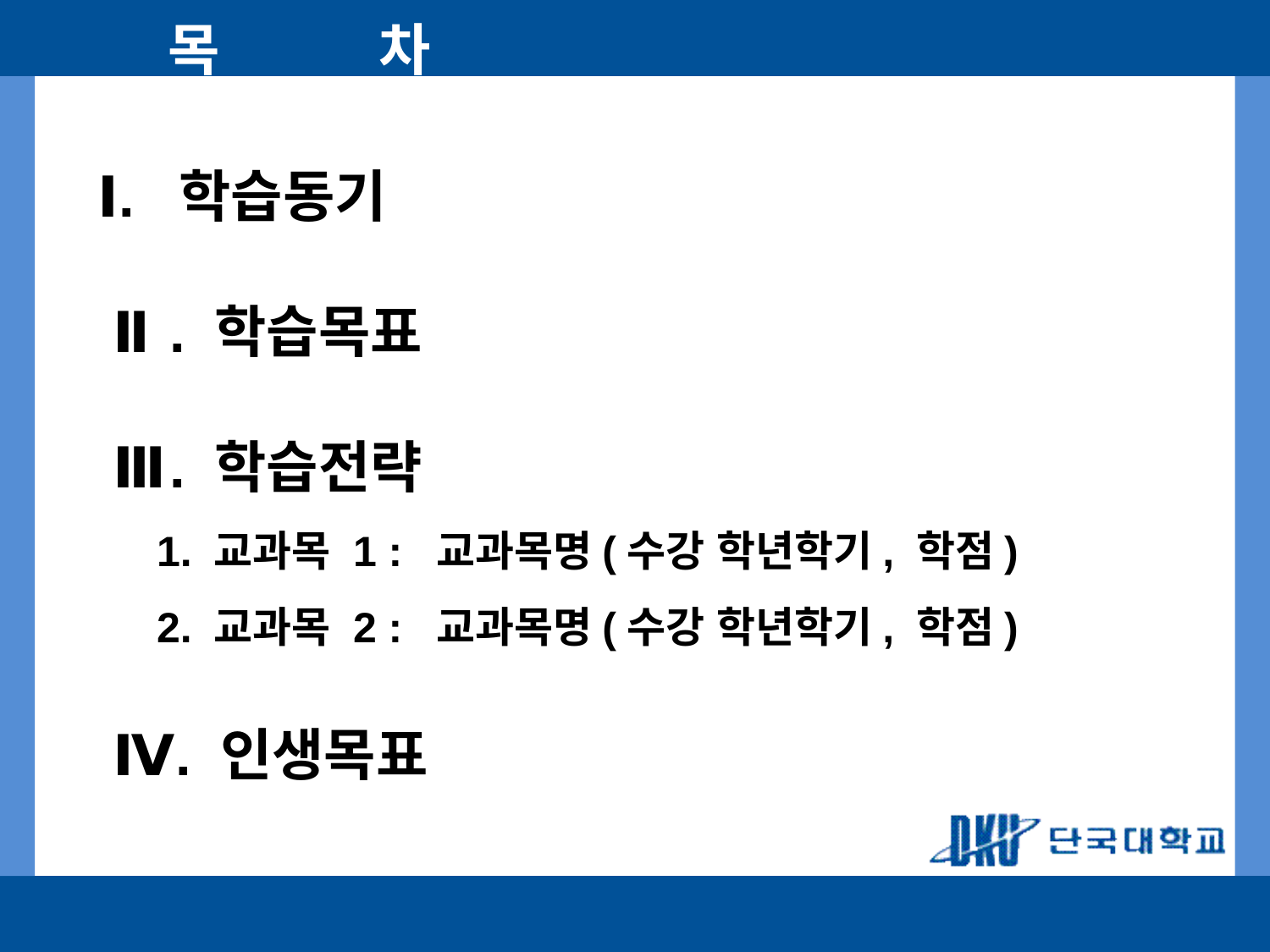

# 목          차

Ⅰ.  학습동기
 Ⅱ. 학습목표
IⅢ. 학습전략
     1. 교과목 1 :  교과목명(수강 학년학기, 학점)
     2. 교과목 2 :  교과목명(수강 학년학기, 학점)
 Ⅳ. 인생목표